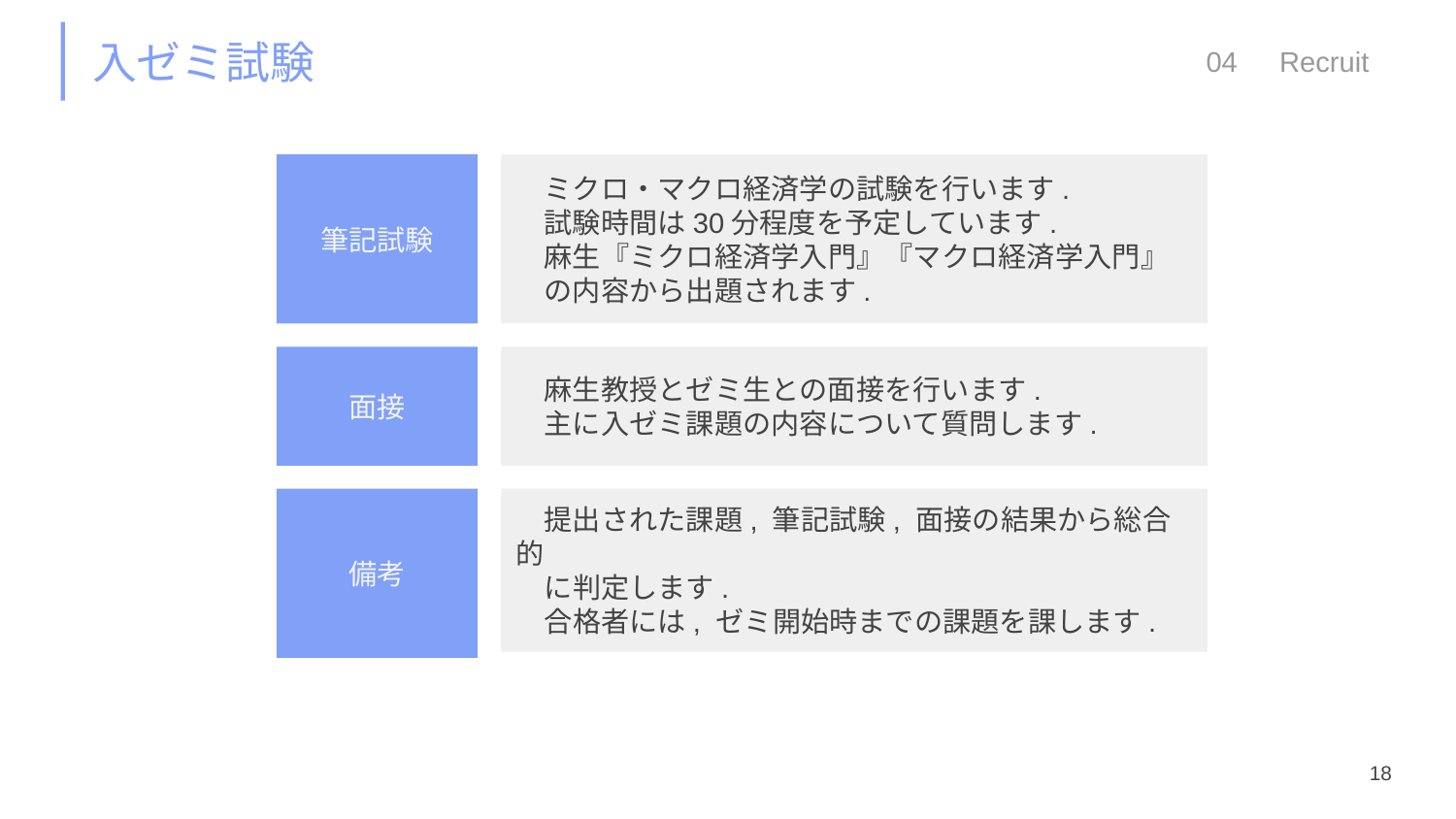

# 入ゼミ試験
04　Recruit
筆記試験
　ミクロ・マクロ経済学の試験を行います.
　試験時間は30分程度を予定しています.
　麻生『ミクロ経済学入門』『マクロ経済学入門』
　の内容から出題されます.
面接
　麻生教授とゼミ生との面接を行います.
　主に入ゼミ課題の内容について質問します.
備考
　提出された課題, 筆記試験, 面接の結果から総合的
　に判定します.
　合格者には, ゼミ開始時までの課題を課します.
18